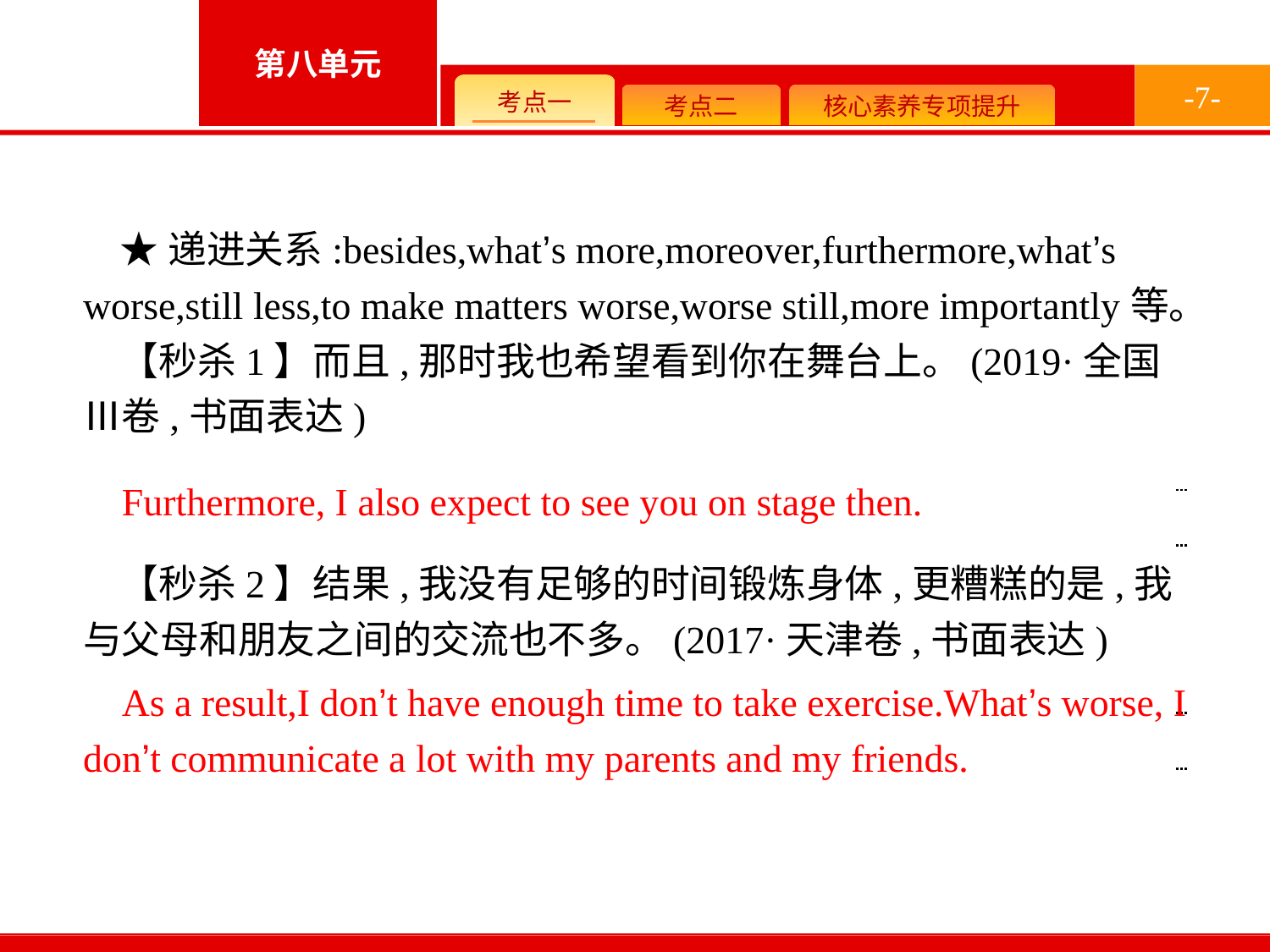

-7-
★递进关系:besides,what’s more,moreover,furthermore,what’s worse,still less,to make matters worse,worse still,more importantly等。
【秒杀1】而且,那时我也希望看到你在舞台上。(2019·全国Ⅲ卷,书面表达)

【秒杀2】结果,我没有足够的时间锻炼身体,更糟糕的是,我与父母和朋友之间的交流也不多。(2017·天津卷,书面表达)

Furthermore, I also expect to see you on stage then.
As a result,I don’t have enough time to take exercise.What’s worse, I don’t communicate a lot with my parents and my friends.